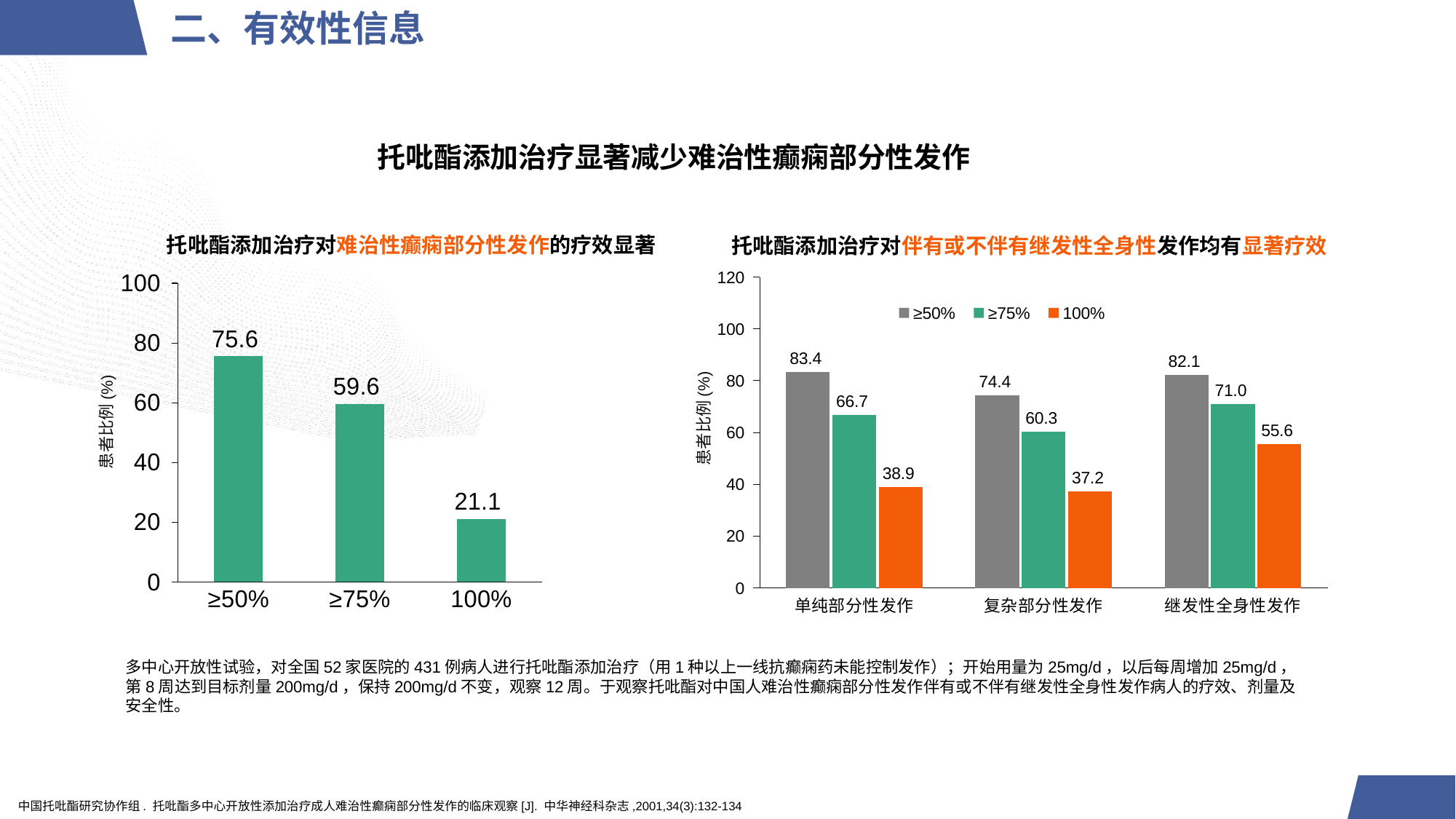

二、有效性信息

托吡酯添加治疗显著减少难治性癫痫部分性发作

### Chart

| Category | ≥50% | ≥75% | 100% |
|---|---|---|---|
| 单纯部分性发作 | 83.4 | 66.7 | 38.9 |
| 复杂部分性发作 | 74.4 | 60.3 | 37.2 |
| 继发性全身性发作 | 82.1 | 71.0 | 55.6 |
托吡酯添加治疗对难治性癫痫部分性发作的疗效显著
托吡酯添加治疗对伴有或不伴有继发性全身性发作均有显著疗效

### Chart

| Category | 癫痫发作频率的变化 |
|---|---|
| ≥50% | 75.6 |
| ≥75% | 59.6 |
| 100% | 21.1 |
患者比例(%)
患者比例(%)
多中心开放性试验，对全国52家医院的431例病人进行托吡酯添加治疗（用1种以上一线抗癫痫药未能控制发作）；开始用量为25mg/d，以后每周增加25mg/d，第8周达到目标剂量200mg/d，保持200mg/d不变，观察12周。于观察托吡酯对中国人难治性癫痫部分性发作伴有或不伴有继发性全身性发作病人的疗效、剂量及安全性。

中国托吡酯研究协作组. 托吡酯多中心开放性添加治疗成人难治性癫痫部分性发作的临床观察[J]. 中华神经科杂志,2001,34(3):132-134